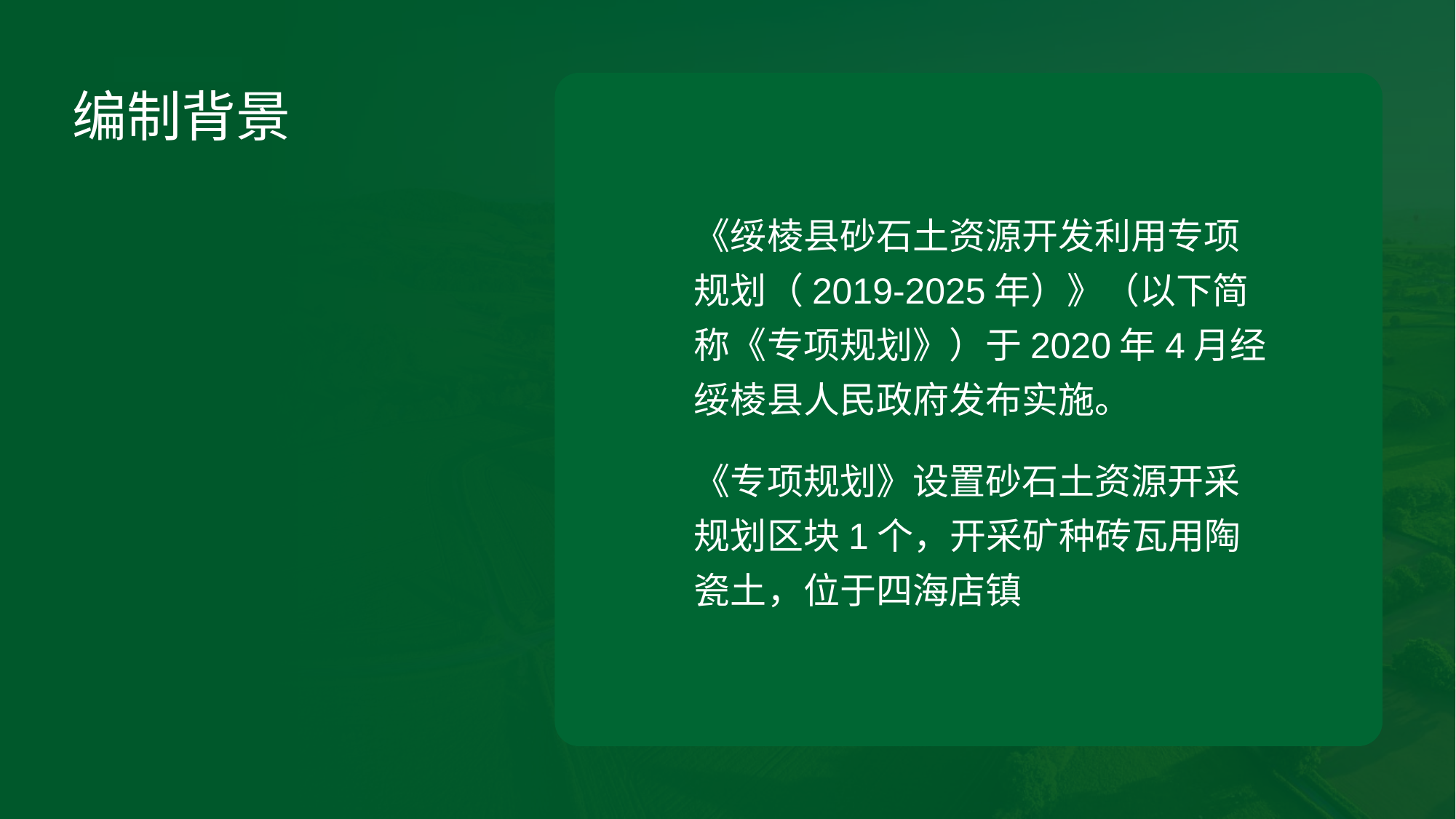

编制背景
《绥棱县砂石土资源开发利用专项规划（2019-2025年）》（以下简称《专项规划》）于2020年4月经绥棱县人民政府发布实施。
《专项规划》设置砂石土资源开采规划区块1个，开采矿种砖瓦用陶瓷土，位于四海店镇
绥棱县砂石土资源规划发布